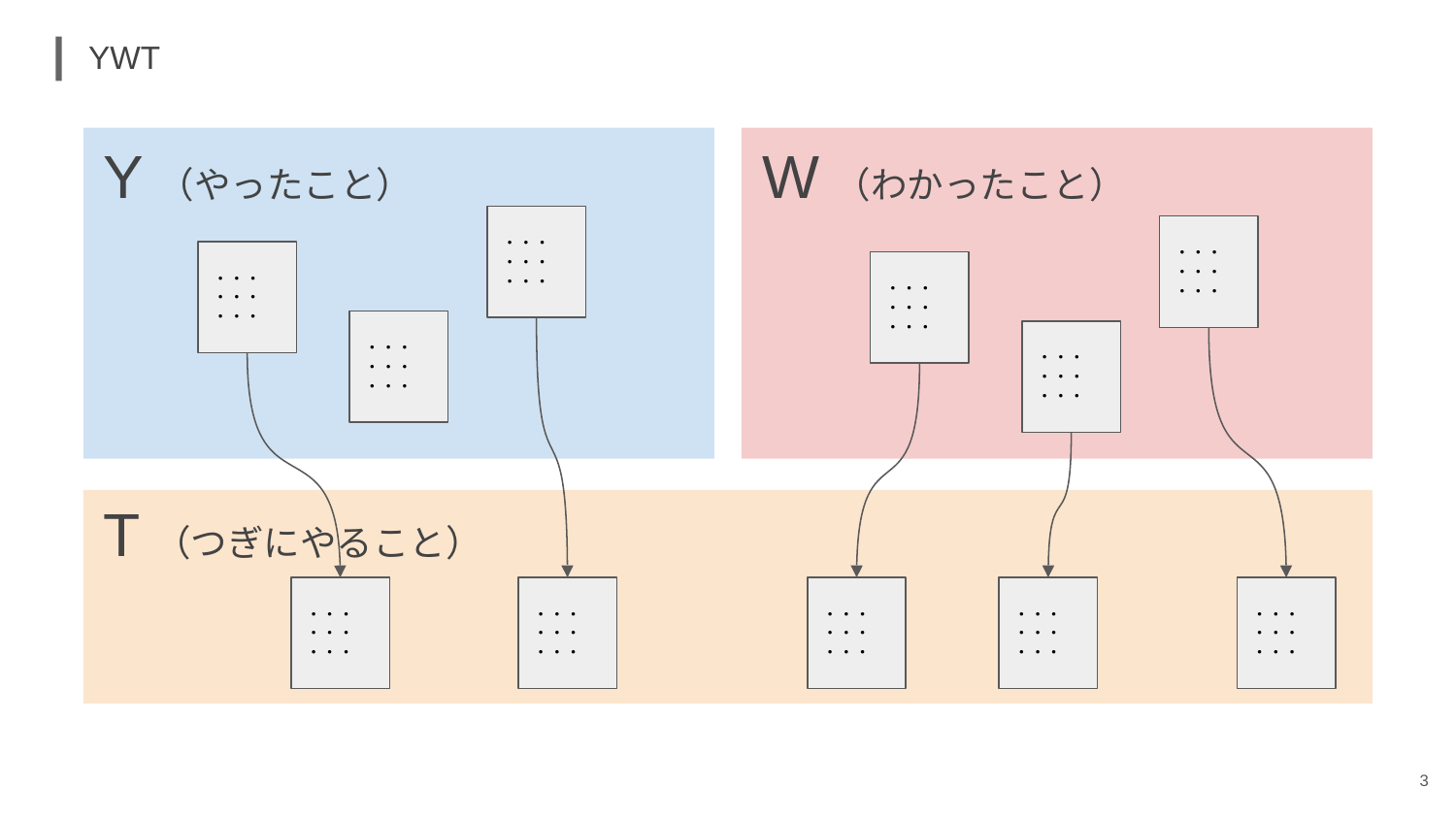

# YWT
Y（やったこと）
W（わかったこと）

・・・
・・・
・・・
・・・
・・・
・・・
・・・
・・・
・・・
・・・
・・・
・・・
・・・
・・・
・・・
・・・
・・・
・・・
T（つぎにやること）

・・・
・・・
・・・
・・・
・・・
・・・
・・・
・・・
・・・
・・・
・・・
・・・
・・・
・・・
・・・
3